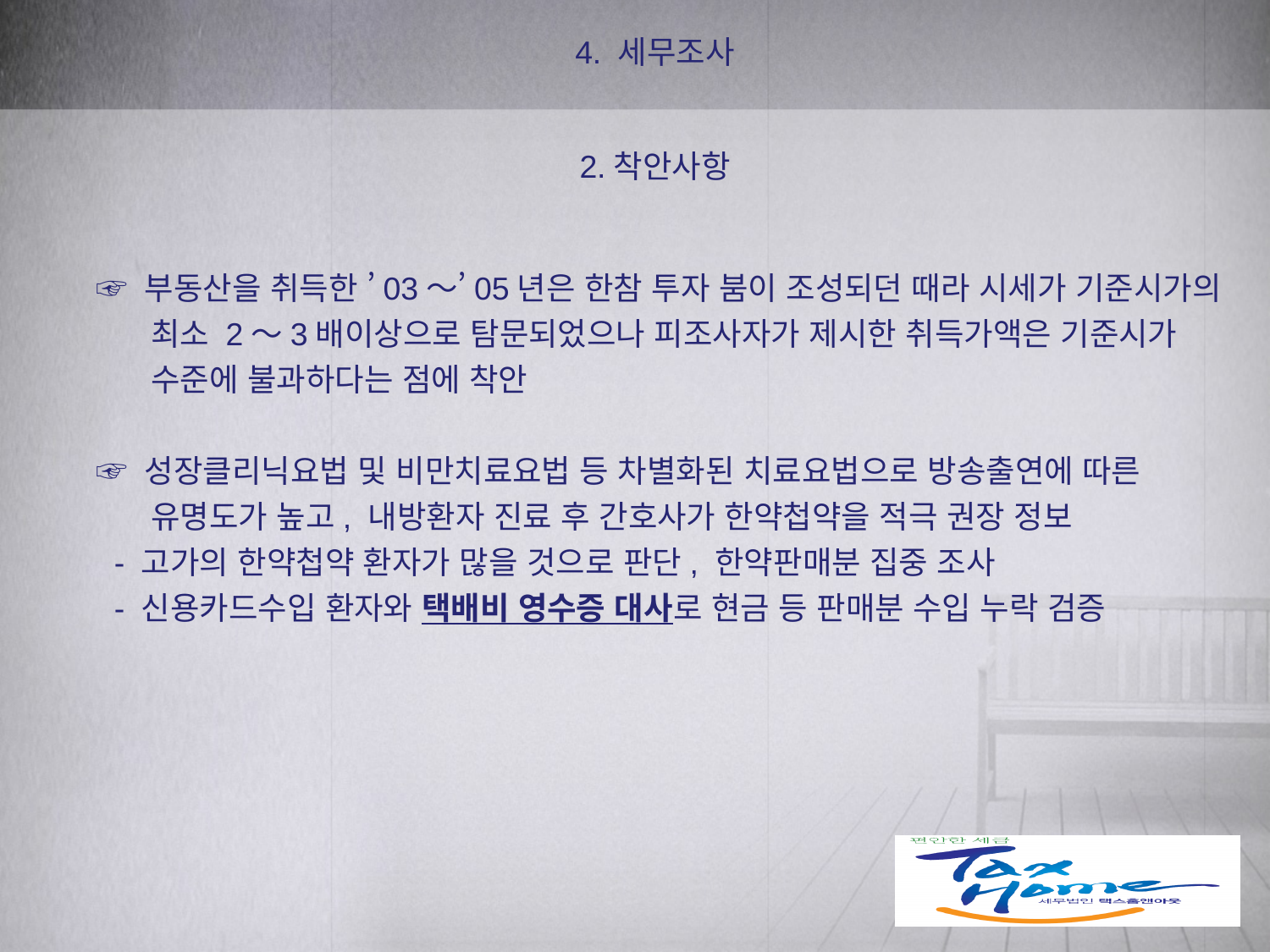

4. 세무조사

2.착안사항

 ☞ 부동산을 취득한 ’03～’05년은 한참 투자 붐이 조성되던 때라 시세가 기준시가의 최소 2～3배이상으로 탐문되었으나 피조사자가 제시한 취득가액은 기준시가 수준에 불과하다는 점에 착안

 ☞ 성장클리닉요법 및 비만치료요법 등 차별화된 치료요법으로 방송출연에 따른 유명도가 높고, 내방환자 진료 후 간호사가 한약첩약을 적극 권장 정보
   - 고가의 한약첩약 환자가 많을 것으로 판단, 한약판매분 집중 조사
   - 신용카드수입 환자와 택배비 영수증 대사로 현금 등 판매분 수입 누락 검증